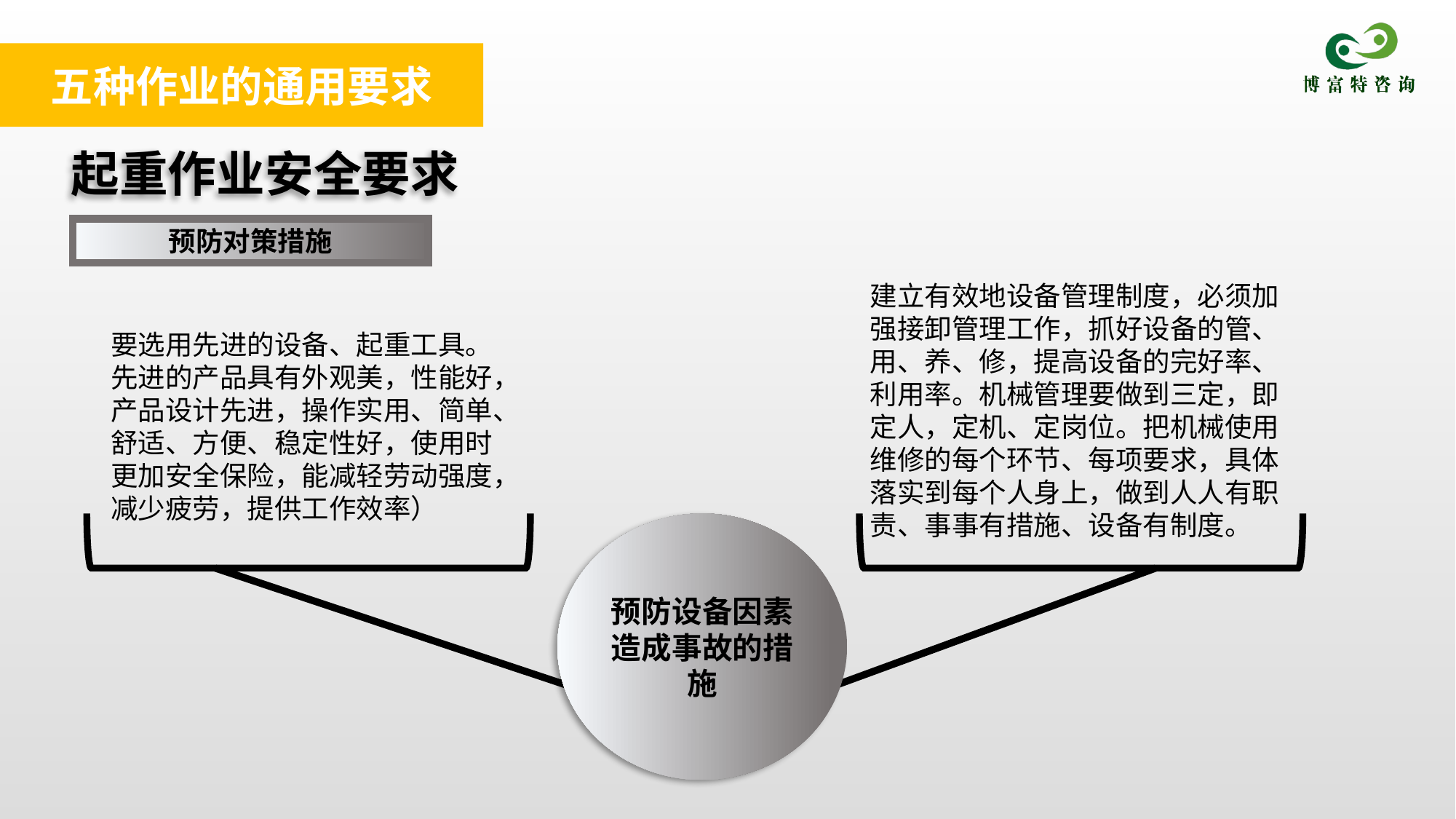

五种作业的通用要求
起重作业安全要求
预防对策措施
建立有效地设备管理制度，必须加强接卸管理工作，抓好设备的管、用、养、修，提高设备的完好率、利用率。机械管理要做到三定，即定人，定机、定岗位。把机械使用维修的每个环节、每项要求，具体落实到每个人身上，做到人人有职责、事事有措施、设备有制度。
要选用先进的设备、起重工具。先进的产品具有外观美，性能好，产品设计先进，操作实用、简单、舒适、方便、稳定性好，使用时更加安全保险，能减轻劳动强度，减少疲劳，提供工作效率）

预防设备因素造成事故的措施